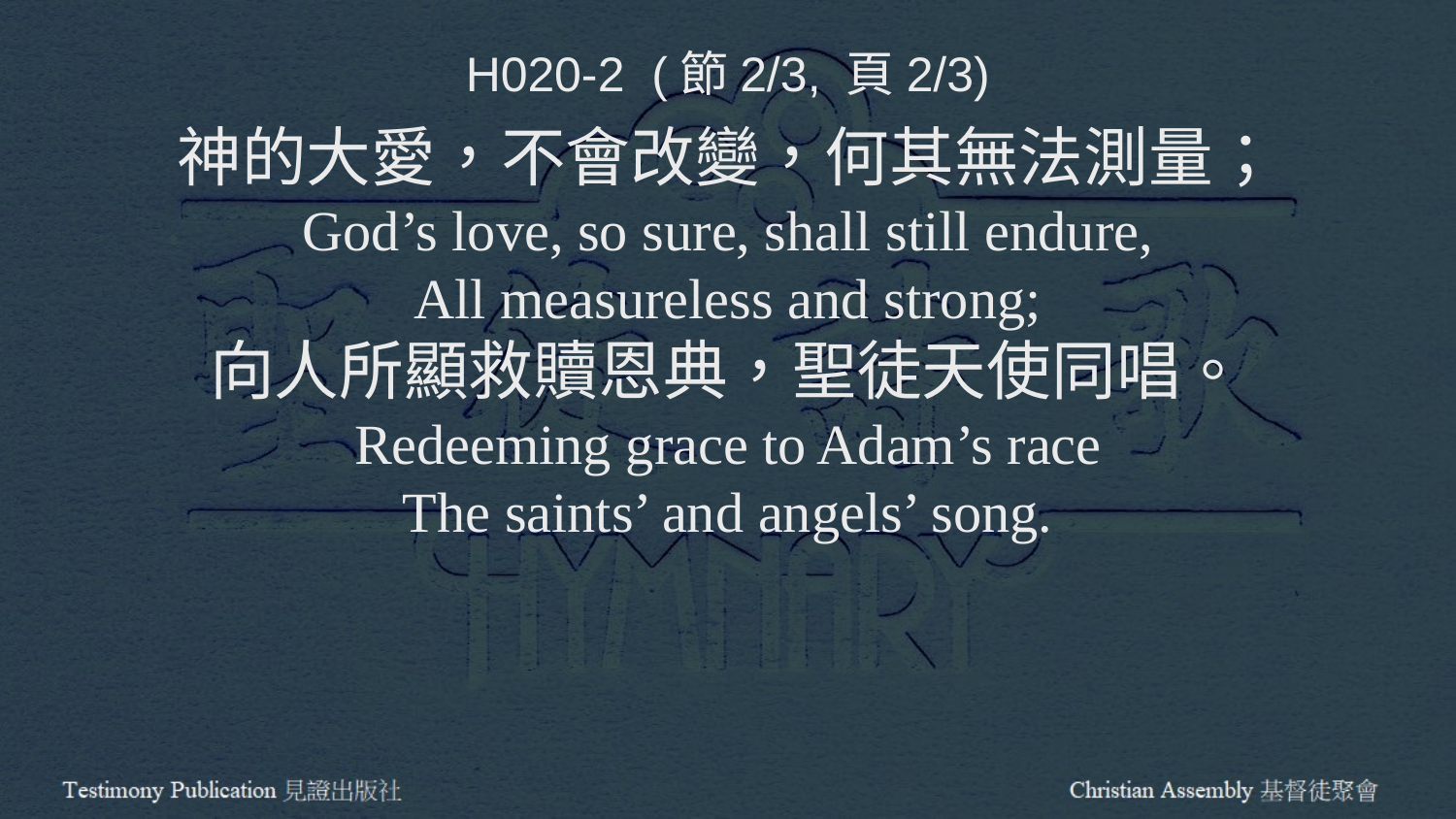

H020-2  (節2/3, 頁2/3)
神的大愛，不會改變，何其無法測量；
God’s love, so sure, shall still endure,
All measureless and strong;
向人所顯救贖恩典，聖徒天使同唱。
Redeeming grace to Adam’s race
The saints’ and angels’ song.